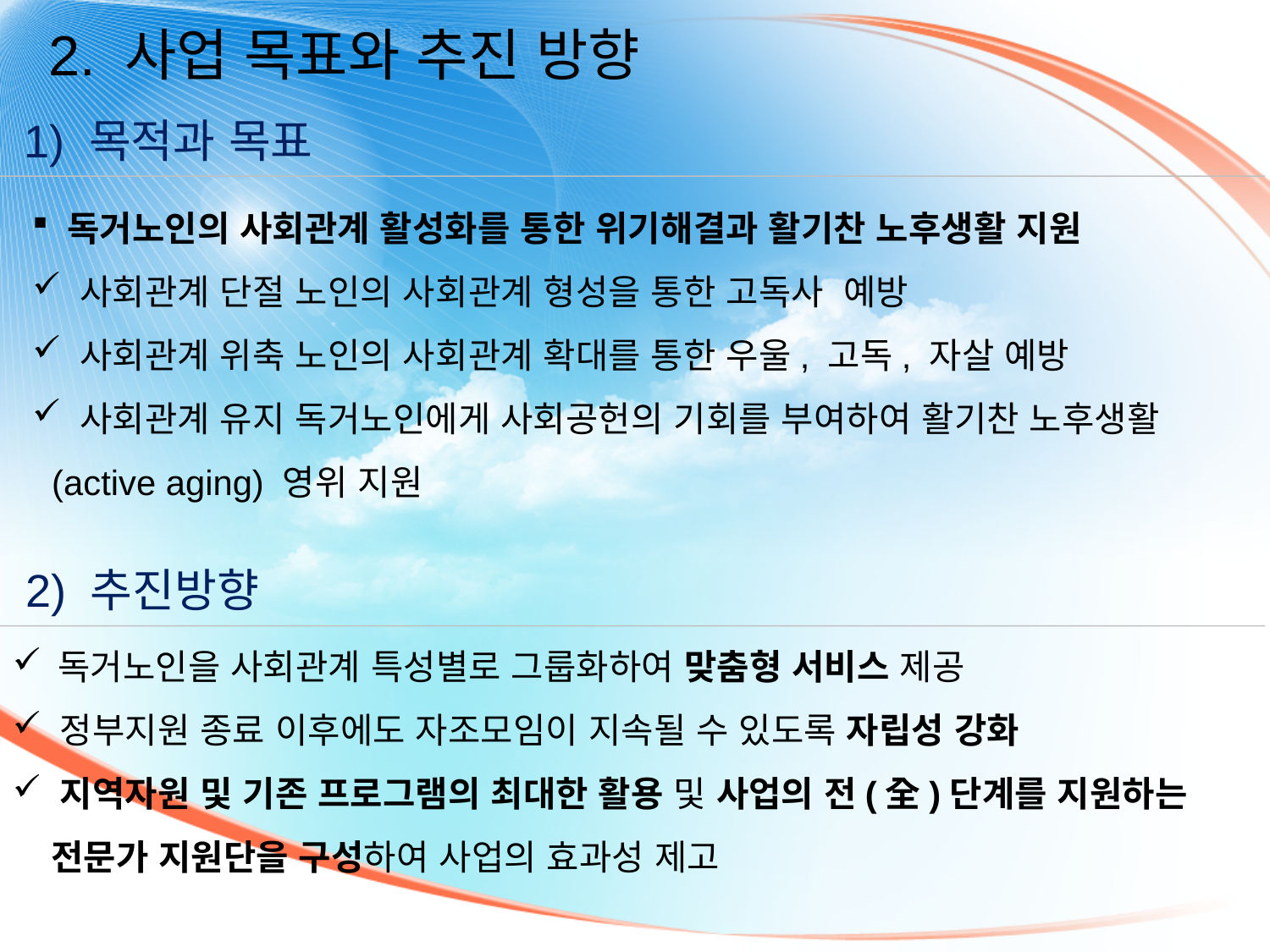

2. 사업 목표와 추진 방향

 독거노인을 사회관계 특성별로 그룹화하여 맞춤형 서비스 제공
 정부지원 종료 이후에도 자조모임이 지속될 수 있도록 자립성 강화
 지역자원 및 기존 프로그램의 최대한 활용 및 사업의 전(全)단계를 지원하는
   전문가 지원단을 구성하여 사업의 효과성 제고
 1) 목적과 목표

 독거노인의 사회관계 활성화를 통한 위기해결과 활기찬 노후생활 지원
 사회관계 단절 노인의 사회관계 형성을 통한 고독사  예방
 사회관계 위축 노인의 사회관계 확대를 통한 우울, 고독, 자살 예방
 사회관계 유지 독거노인에게 사회공헌의 기회를 부여하여 활기찬 노후생활
  (active aging) 영위 지원
 2) 추진방향